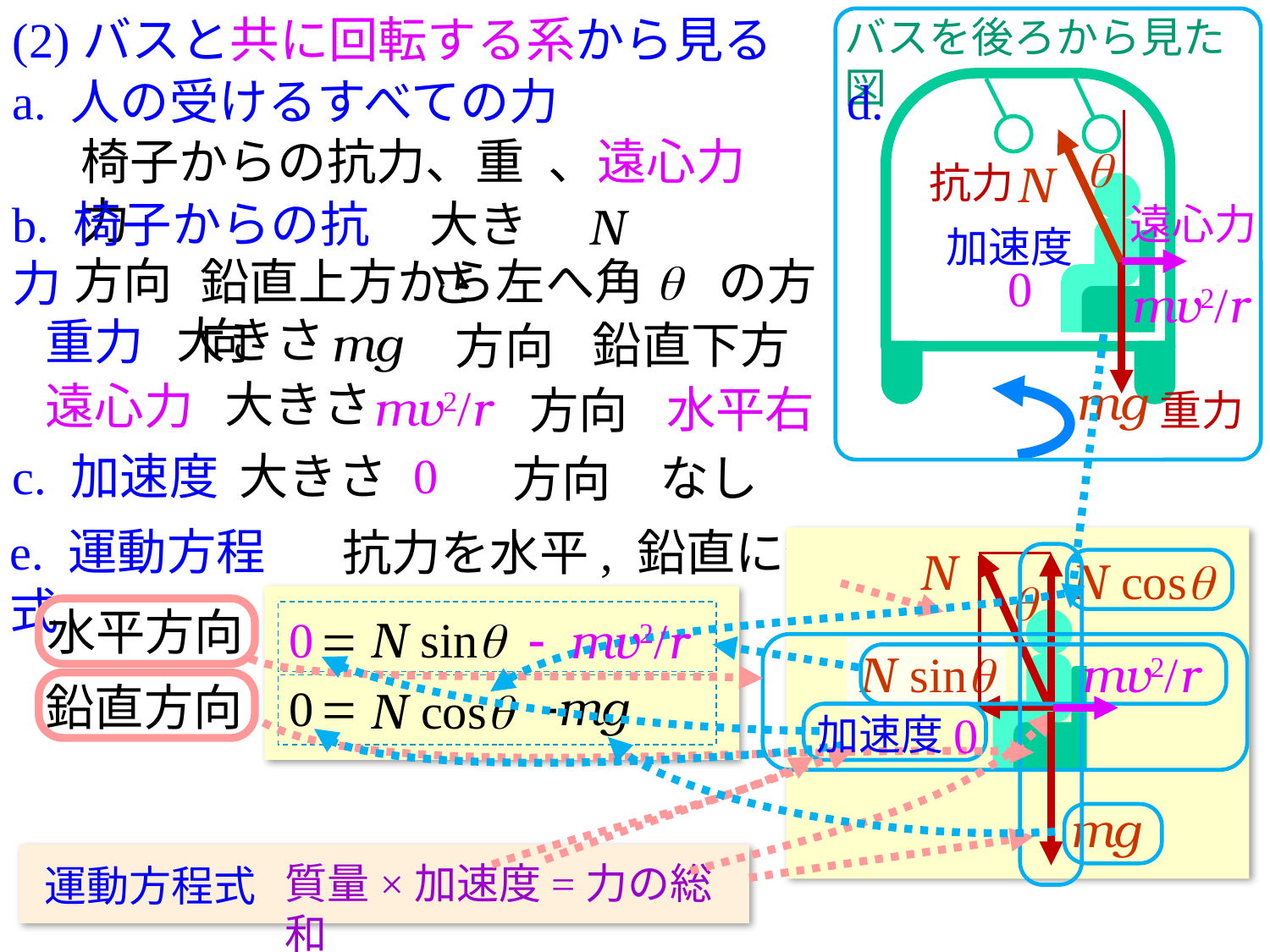

(2)バスと共に回転する系から見る
バスを後ろから見た図

d.
a. 人の受けるすべての力

椅子からの抗力、重力
、遠心力
θ
N
抗力
b. 椅子からの抗力
大きさ
N
遠心力
加速度
方向
鉛直上方から左へ角θ の方向
0
mv2/r
大きさ
重力
mg
鉛直下方
方向
mg
大きさ
遠心力
mv2/r
水平右
方向
重力

0
c. 加速度
大きさ
なし
方向

e. 運動方程式
抗力を水平, 鉛直に分解。

N

N cosθ

θ

水平方向

N sinθ
0
=
− mv2/r

mv2/r
N sinθ

=
鉛直方向
−mg
0

N cosθ

0
加速度

mg

質量×加速度=力の総和
運動方程式